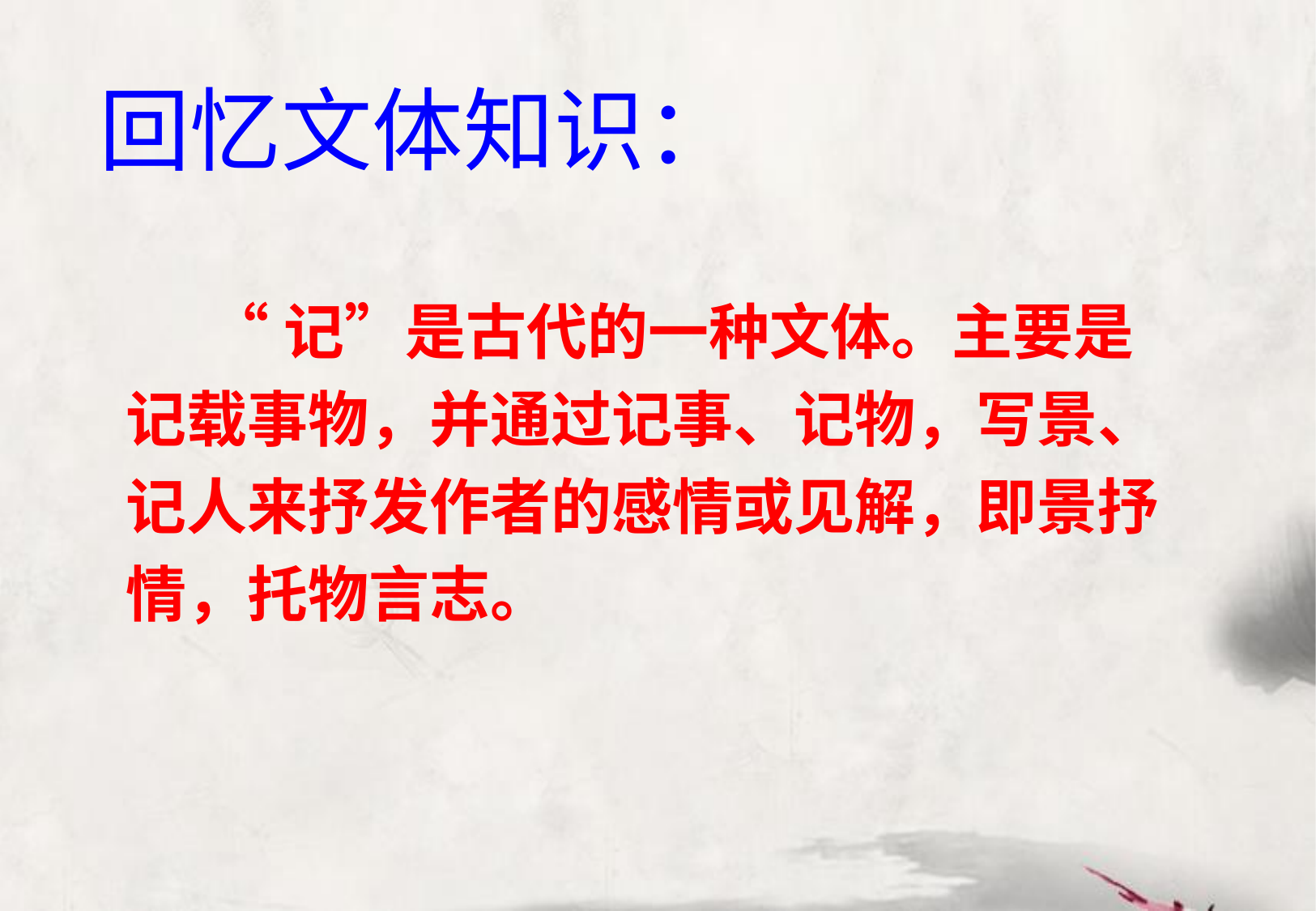

回忆文体知识：
      “记”是古代的一种文体。主要是记载事物，并通过记事、记物，写景、记人来抒发作者的感情或见解，即景抒情，托物言志。